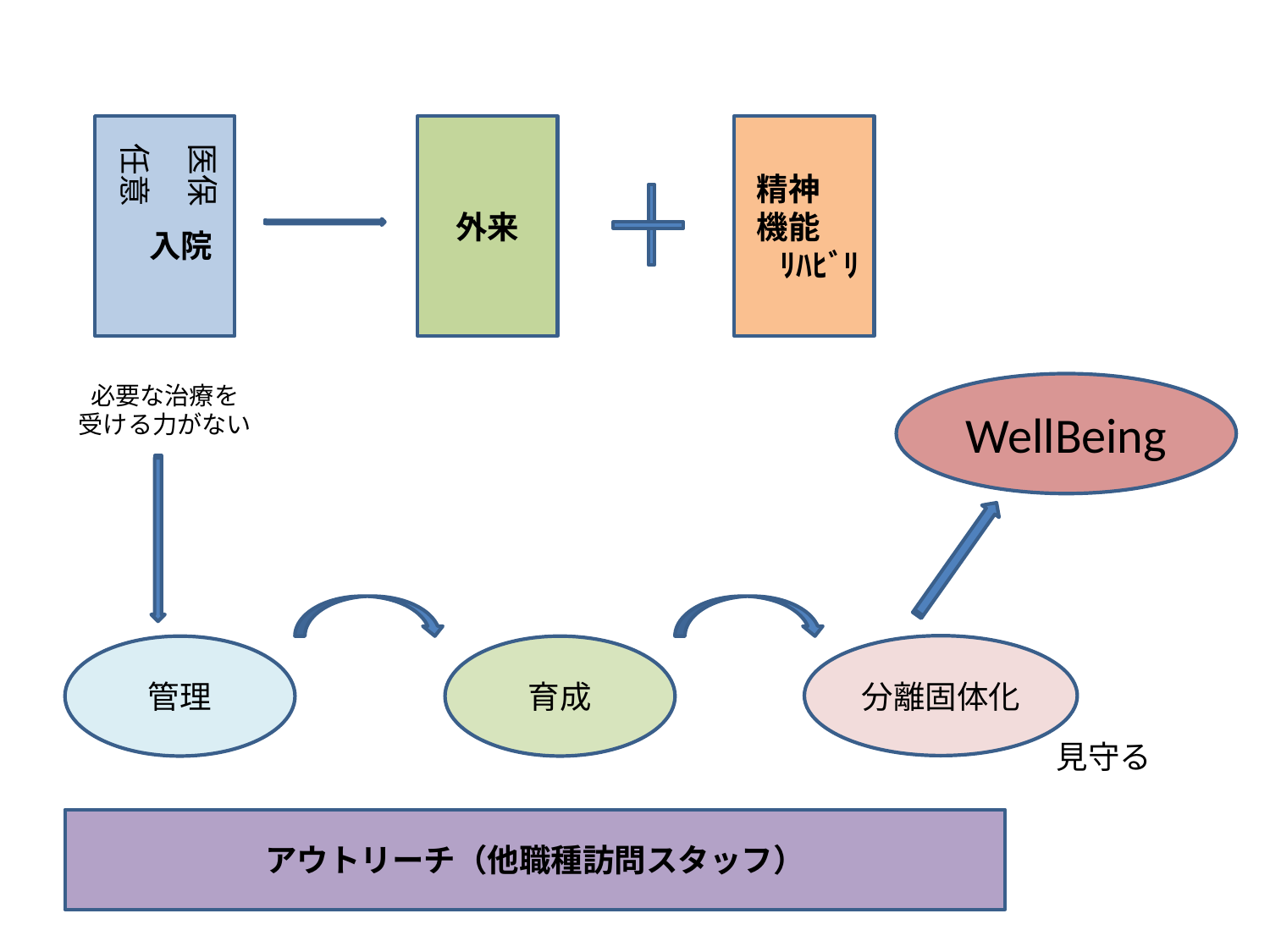

入院
外来
精神　機能　　ﾘﾊﾋﾞﾘ
任意
医保

必要な治療を
受ける力がない
WellBeing

分離固体化
管理
育成
見守る
アウトリーチ（他職種訪問スタッフ）